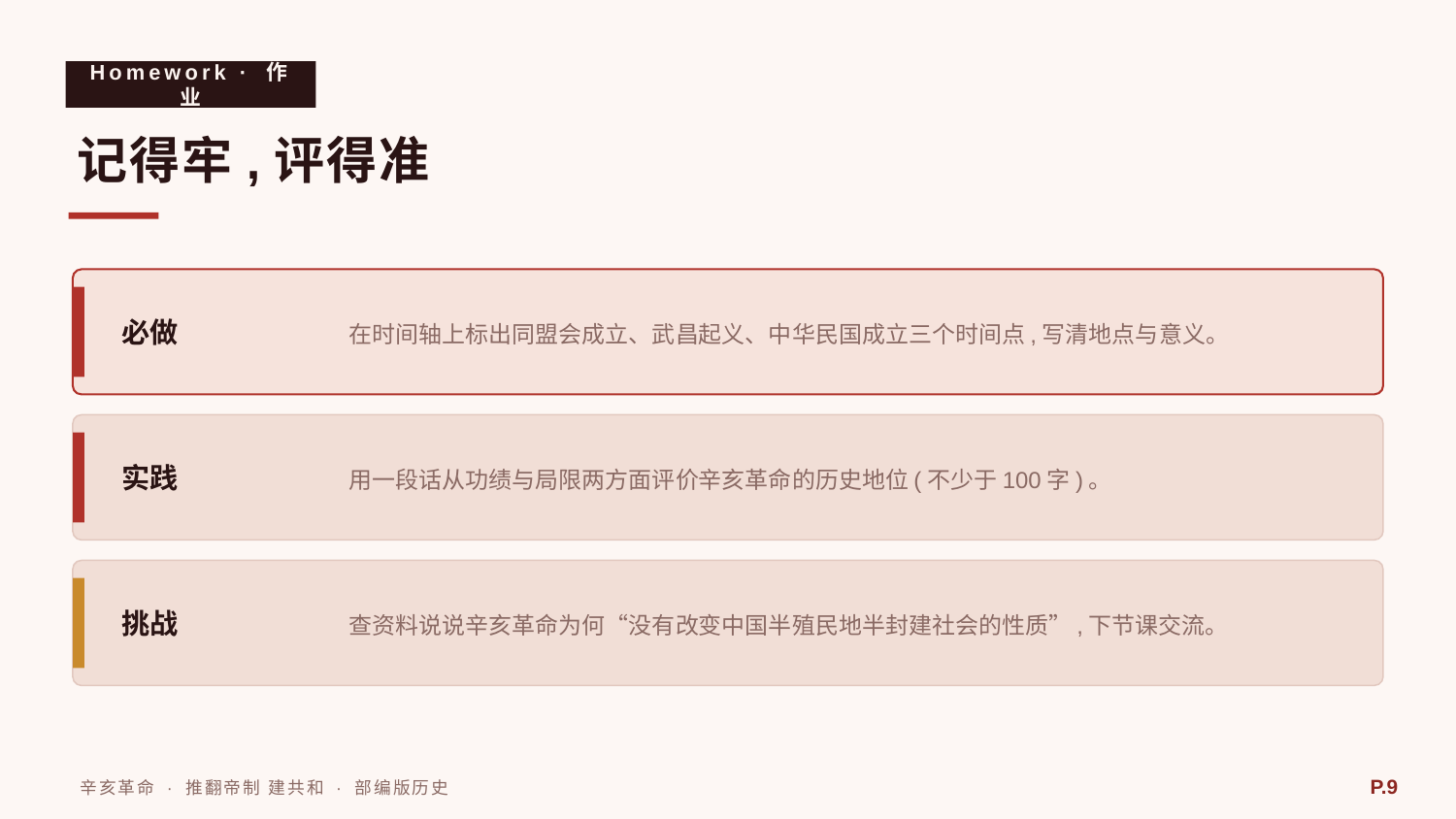

Homework · 作业

记得牢,评得准

在时间轴上标出同盟会成立、武昌起义、中华民国成立三个时间点,写清地点与意义。
必做

用一段话从功绩与局限两方面评价辛亥革命的历史地位(不少于100字)。
实践

查资料说说辛亥革命为何“没有改变中国半殖民地半封建社会的性质”,下节课交流。
挑战

P.9
辛亥革命 · 推翻帝制 建共和 · 部编版历史